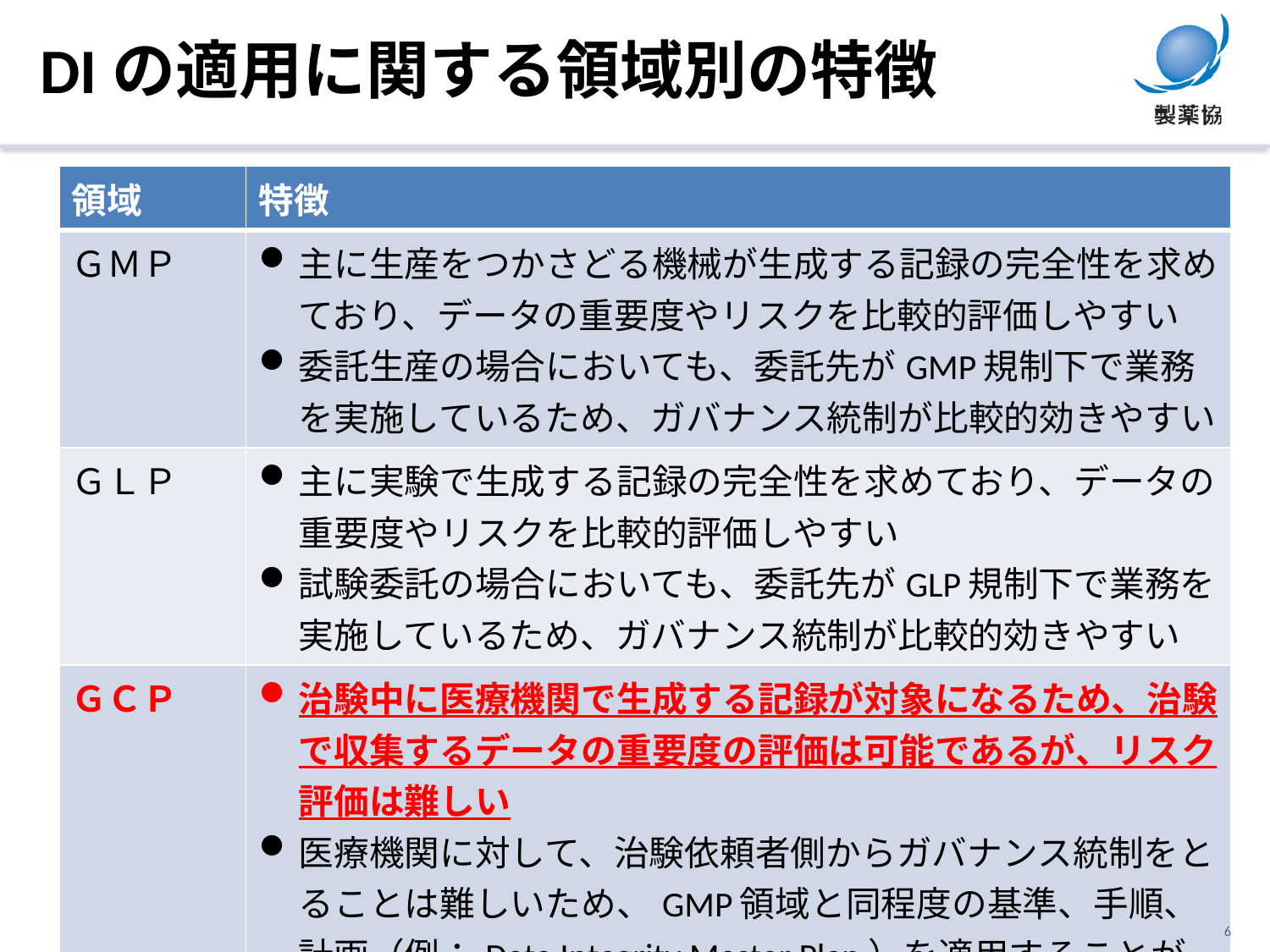

DIの適用に関する領域別の特徴
| 領域 | 特徴 |
| --- | --- |
| ＧＭＰ | 主に生産をつかさどる機械が生成する記録の完全性を求めており、データの重要度やリスクを比較的評価しやすい 委託生産の場合においても、委託先がGMP規制下で業務を実施しているため、ガバナンス統制が比較的効きやすい |
| ＧＬＰ | 主に実験で生成する記録の完全性を求めており、データの重要度やリスクを比較的評価しやすい 試験委託の場合においても、委託先がGLP規制下で業務を実施しているため、ガバナンス統制が比較的効きやすい |
| ＧＣＰ | 治験中に医療機関で生成する記録が対象になるため、治験で収集するデータの重要度の評価は可能であるが、リスク評価は難しい 医療機関に対して、治験依頼者側からガバナンス統制をとることは難しいため、GMP領域と同程度の基準、手順、計画（例：Data Integrity Master Plan）を適用することが難しい |
6